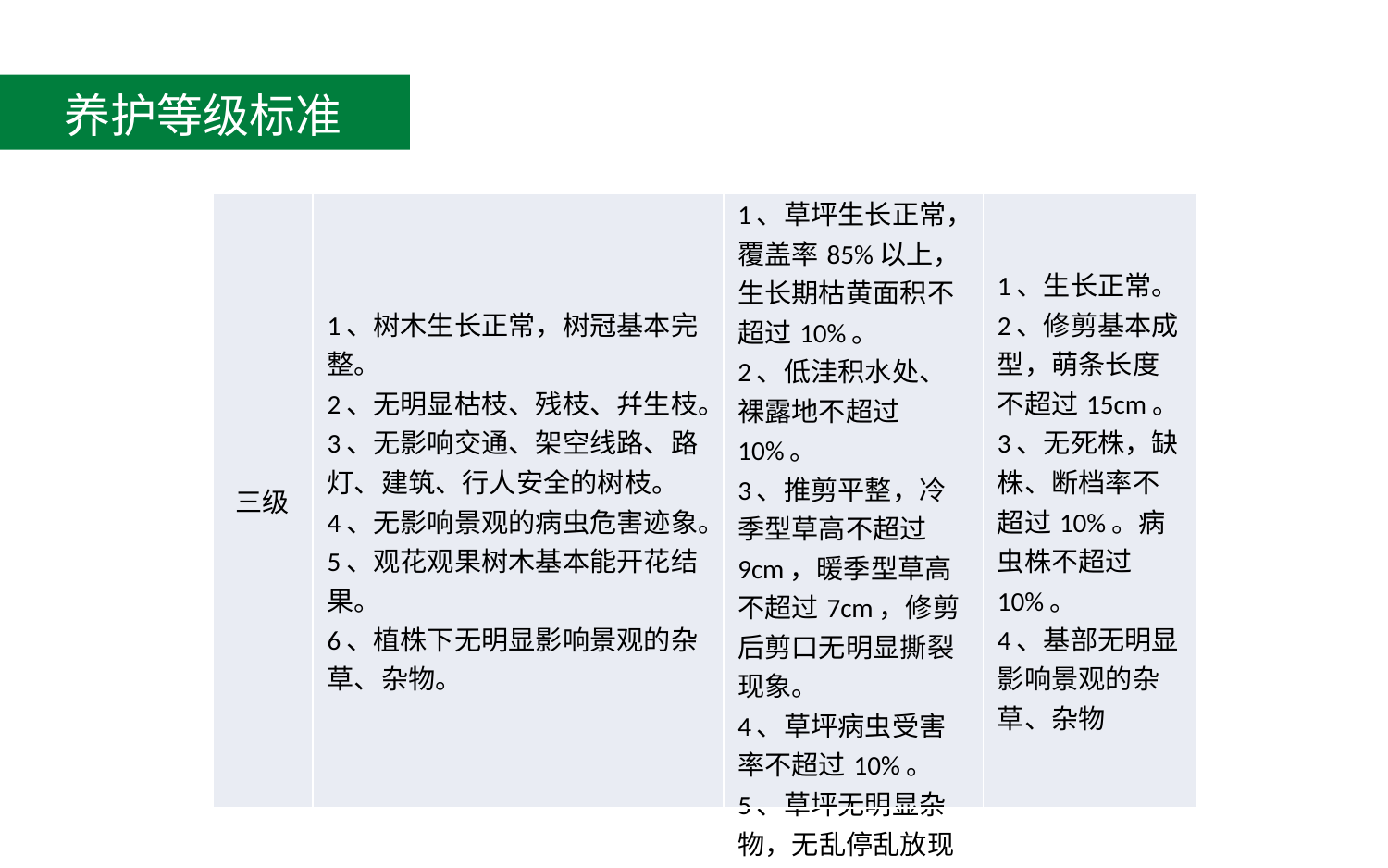

养护等级标准
| 三级 | 1、树木生长正常，树冠基本完整。 2、无明显枯枝、残枝、幷生枝。 3、无影响交通、架空线路、路灯、建筑、行人安全的树枝。 4、无影响景观的病虫危害迹象。 5、观花观果树木基本能开花结果。 6、植株下无明显影响景观的杂草、杂物。 | 1、草坪生长正常，覆盖率85%以上，生长期枯黄面积不超过10%。 2、低洼积水处、裸露地不超过10%。 3、推剪平整，冷季型草高不超过9cm，暖季型草高不超过7cm，修剪后剪口无明显撕裂现象。 4、草坪病虫受害率不超过10%。 5、草坪无明显杂物，无乱停乱放现象，杂草量少于10%。 | 1、生长正常。 2、修剪基本成型，萌条长度不超过15cm。 3、无死株，缺株、断档率不超过10%。病虫株不超过10%。 4、基部无明显影响景观的杂草、杂物 |
| --- | --- | --- | --- |
 概述